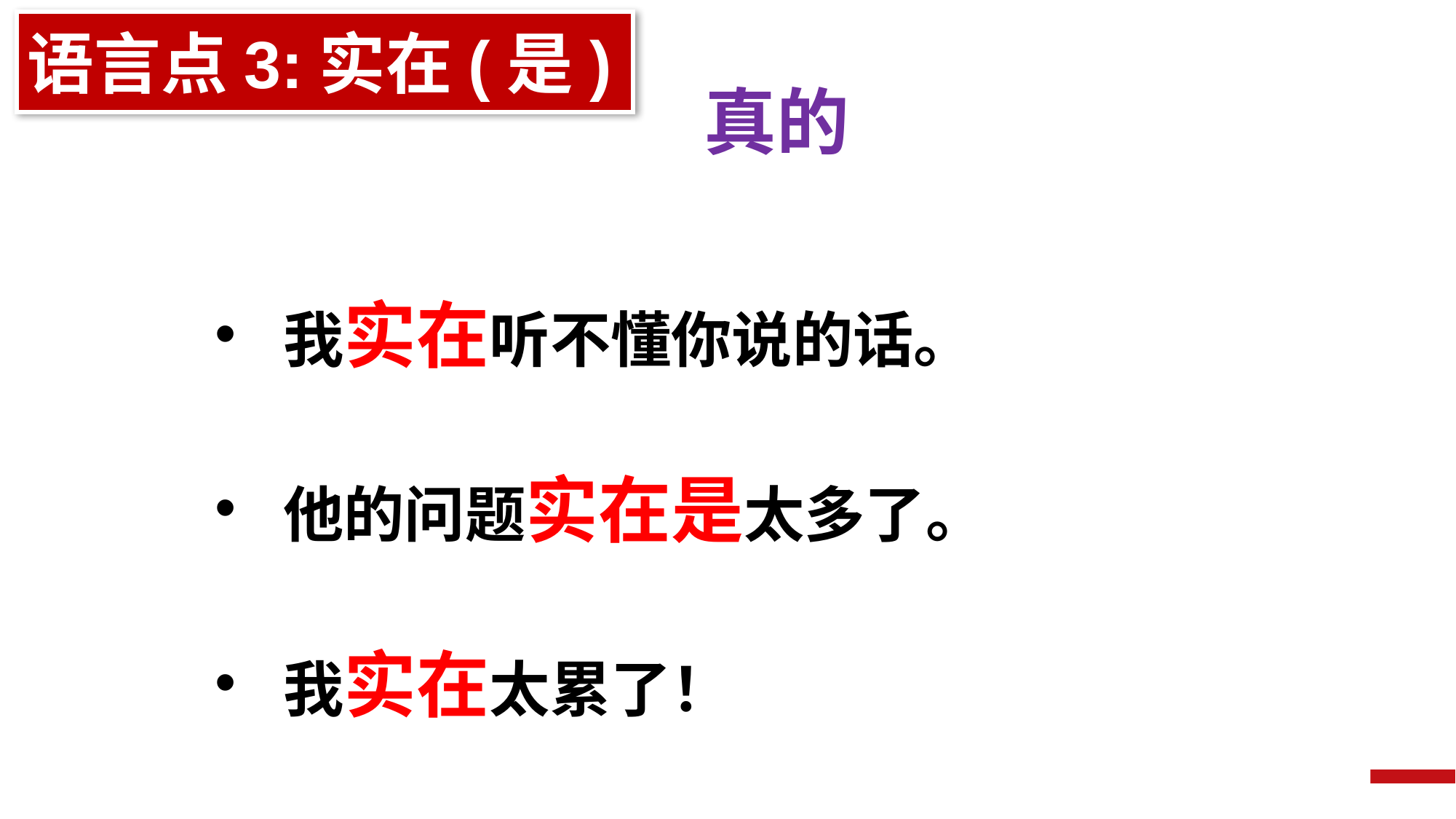

语言点3:实在(是)
真的
我实在听不懂你说的话。
他的问题实在是太多了。
我实在太累了！